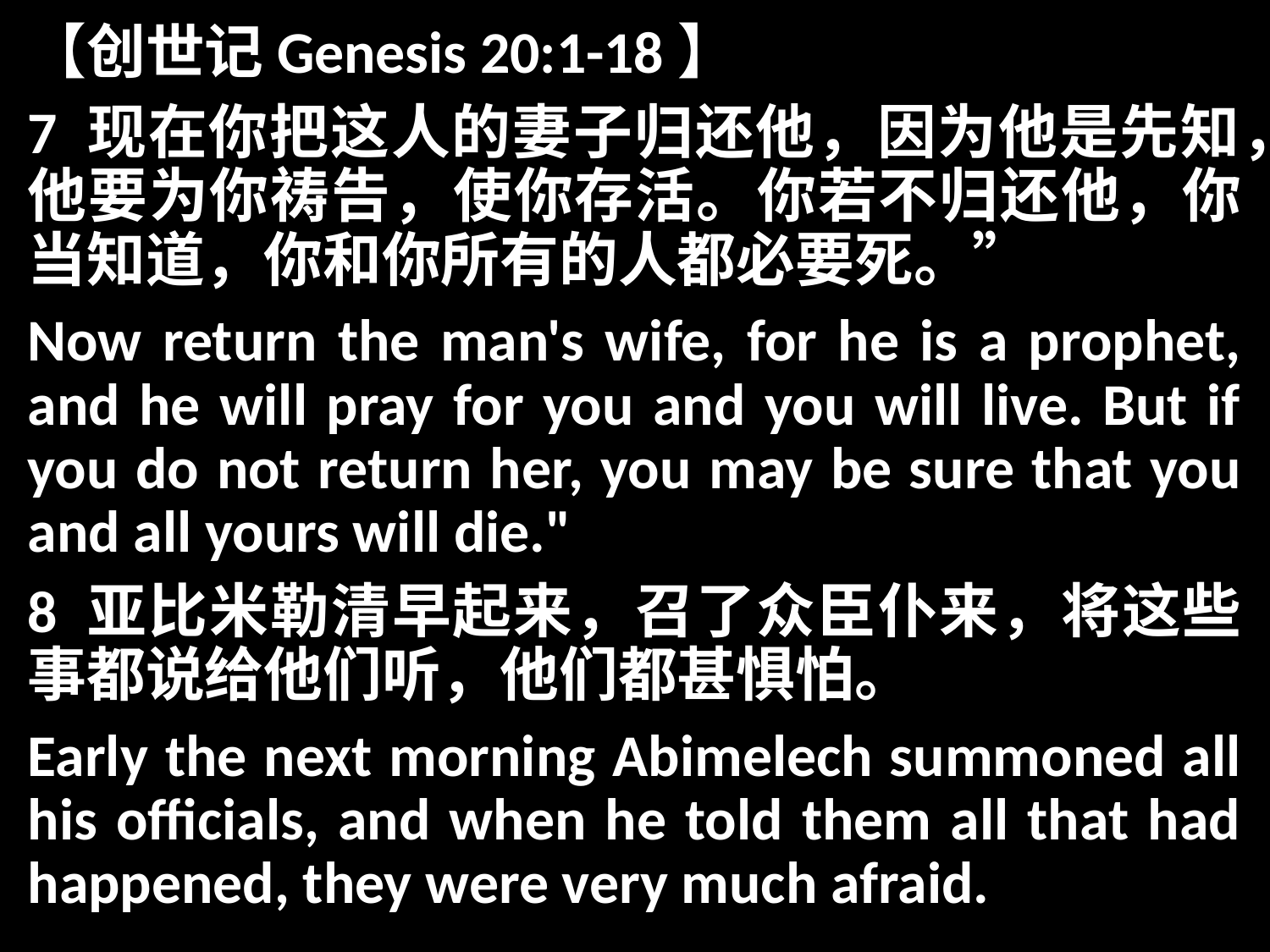

【创世记Genesis 20:1-18】
7 现在你把这人的妻子归还他，因为他是先知，他要为你祷告，使你存活。你若不归还他，你当知道，你和你所有的人都必要死。”
Now return the man's wife, for he is a prophet, and he will pray for you and you will live. But if you do not return her, you may be sure that you and all yours will die."
8 亚比米勒清早起来，召了众臣仆来，将这些事都说给他们听，他们都甚惧怕。
Early the next morning Abimelech summoned all his officials, and when he told them all that had happened, they were very much afraid.